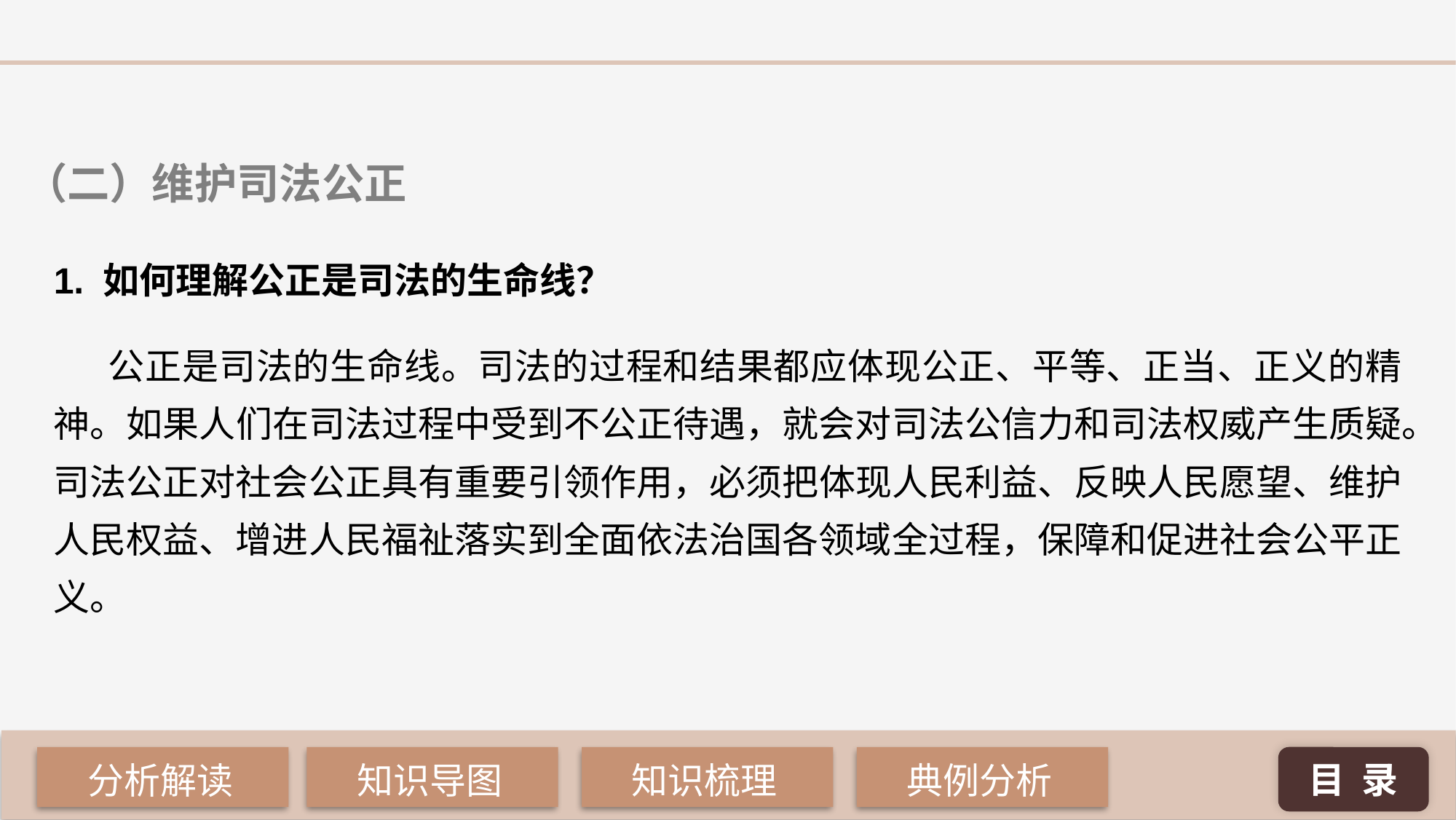

（二）维护司法公正
1. 如何理解公正是司法的生命线？
公正是司法的生命线。司法的过程和结果都应体现公正、平等、正当、正义的精神。如果人们在司法过程中受到不公正待遇，就会对司法公信力和司法权威产生质疑。司法公正对社会公正具有重要引领作用，必须把体现人民利益、反映人民愿望、维护人民权益、增进人民福祉落实到全面依法治国各领域全过程，保障和促进社会公平正义。